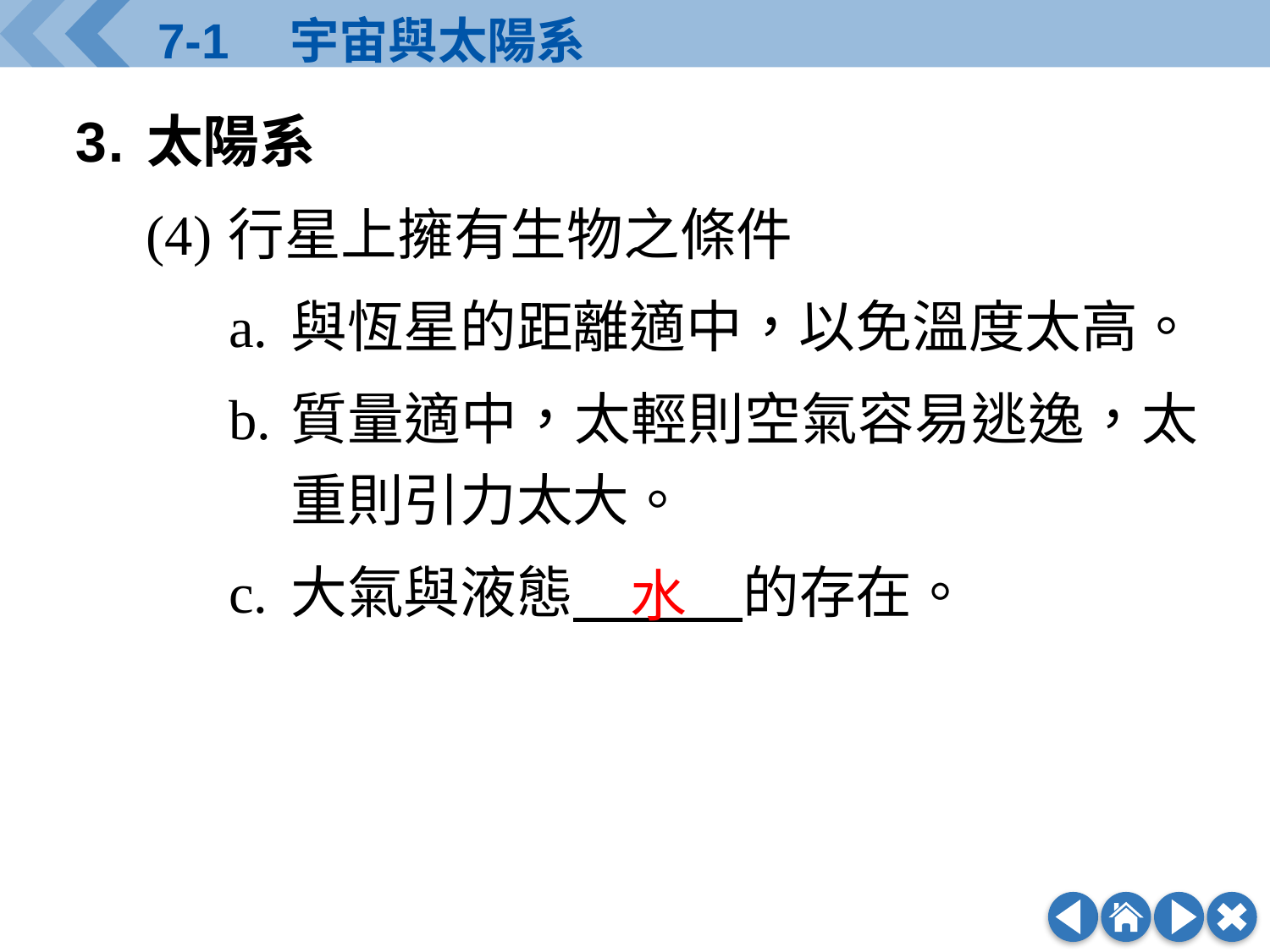

太陽系
(4)	行星上擁有生物之條件
a.	與恆星的距離適中，以免溫度太高。
b.	質量適中，太輕則空氣容易逃逸，太重則引力太大。
c.	大氣與液態　　　的存在。
水